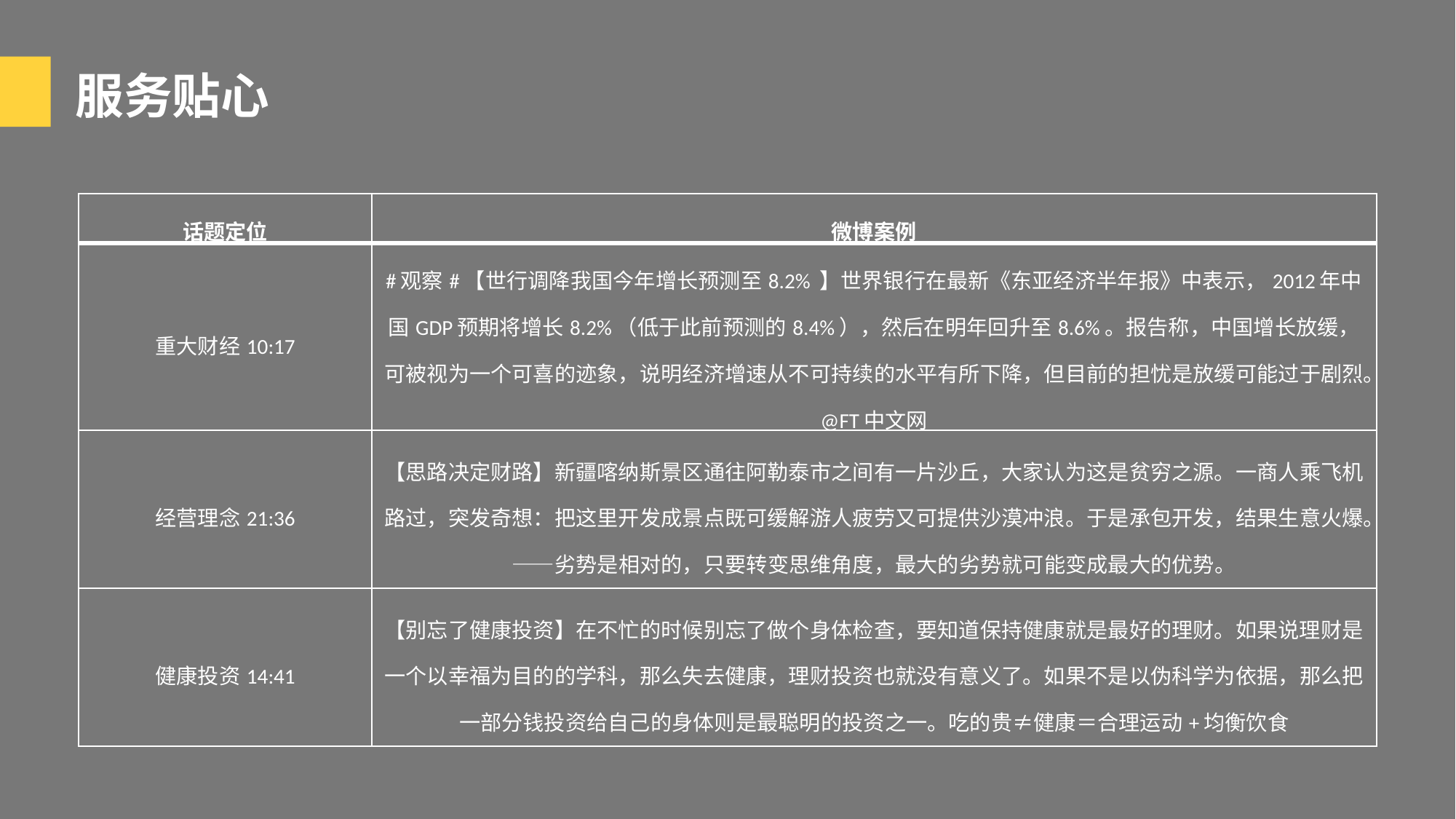

服务贴心
| 话题定位 | 微博案例 |
| --- | --- |
| 重大财经10:17 | #观察#【世行调降我国今年增长预测至8.2% 】世界银行在最新《东亚经济半年报》中表示，2012年中国GDP预期将增长8.2%（低于此前预测的8.4%），然后在明年回升至8.6%。报告称，中国增长放缓，可被视为一个可喜的迹象，说明经济增速从不可持续的水平有所下降，但目前的担忧是放缓可能过于剧烈。@FT中文网 |
| 经营理念21:36 | 【思路决定财路】新疆喀纳斯景区通往阿勒泰市之间有一片沙丘，大家认为这是贫穷之源。一商人乘飞机路过，突发奇想：把这里开发成景点既可缓解游人疲劳又可提供沙漠冲浪。于是承包开发，结果生意火爆。——劣势是相对的，只要转变思维角度，最大的劣势就可能变成最大的优势。 |
| 健康投资14:41 | 【别忘了健康投资】在不忙的时候别忘了做个身体检查，要知道保持健康就是最好的理财。如果说理财是一个以幸福为目的的学科，那么失去健康，理财投资也就没有意义了。如果不是以伪科学为依据，那么把一部分钱投资给自己的身体则是最聪明的投资之一。吃的贵≠健康＝合理运动+均衡饮食 |